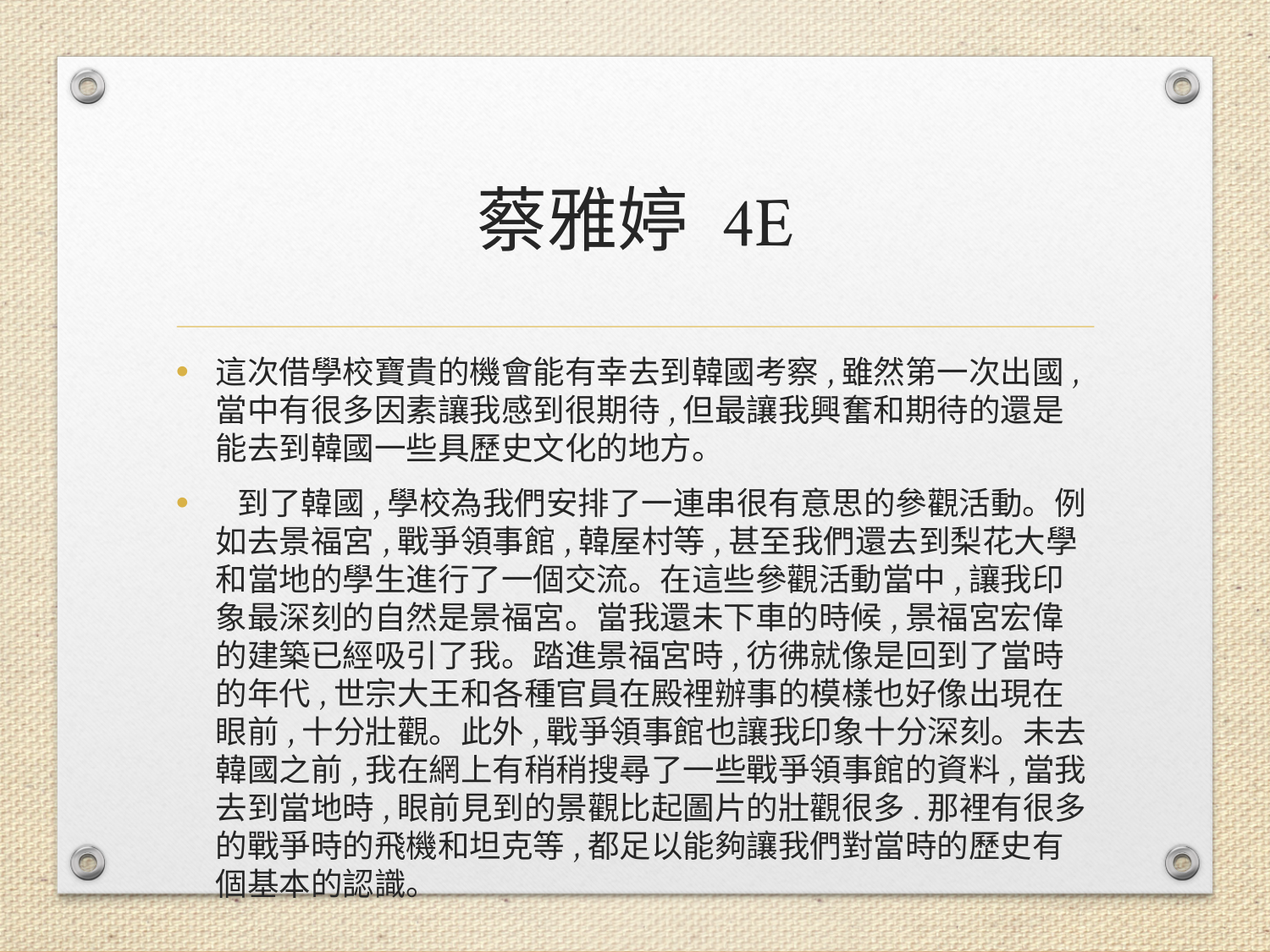

# 蔡雅婷 4E
這次借學校寶貴的機會能有幸去到韓國考察,雖然第一次出國,當中有很多因素讓我感到很期待,但最讓我興奮和期待的還是能去到韓國一些具歷史文化的地方。
  到了韓國,學校為我們安排了一連串很有意思的參觀活動。例如去景福宮,戰爭領事館,韓屋村等,甚至我們還去到梨花大學和當地的學生進行了一個交流。在這些參觀活動當中,讓我印象最深刻的自然是景福宮。當我還未下車的時候,景福宮宏偉的建築已經吸引了我。踏進景福宮時,彷彿就像是回到了當時的年代,世宗大王和各種官員在殿裡辦事的模樣也好像出現在眼前,十分壯觀。此外,戰爭領事館也讓我印象十分深刻。未去韓國之前,我在網上有稍稍搜尋了一些戰爭領事館的資料,當我去到當地時,眼前見到的景觀比起圖片的壯觀很多.那裡有很多的戰爭時的飛機和坦克等,都足以能夠讓我們對當時的歷史有個基本的認識。